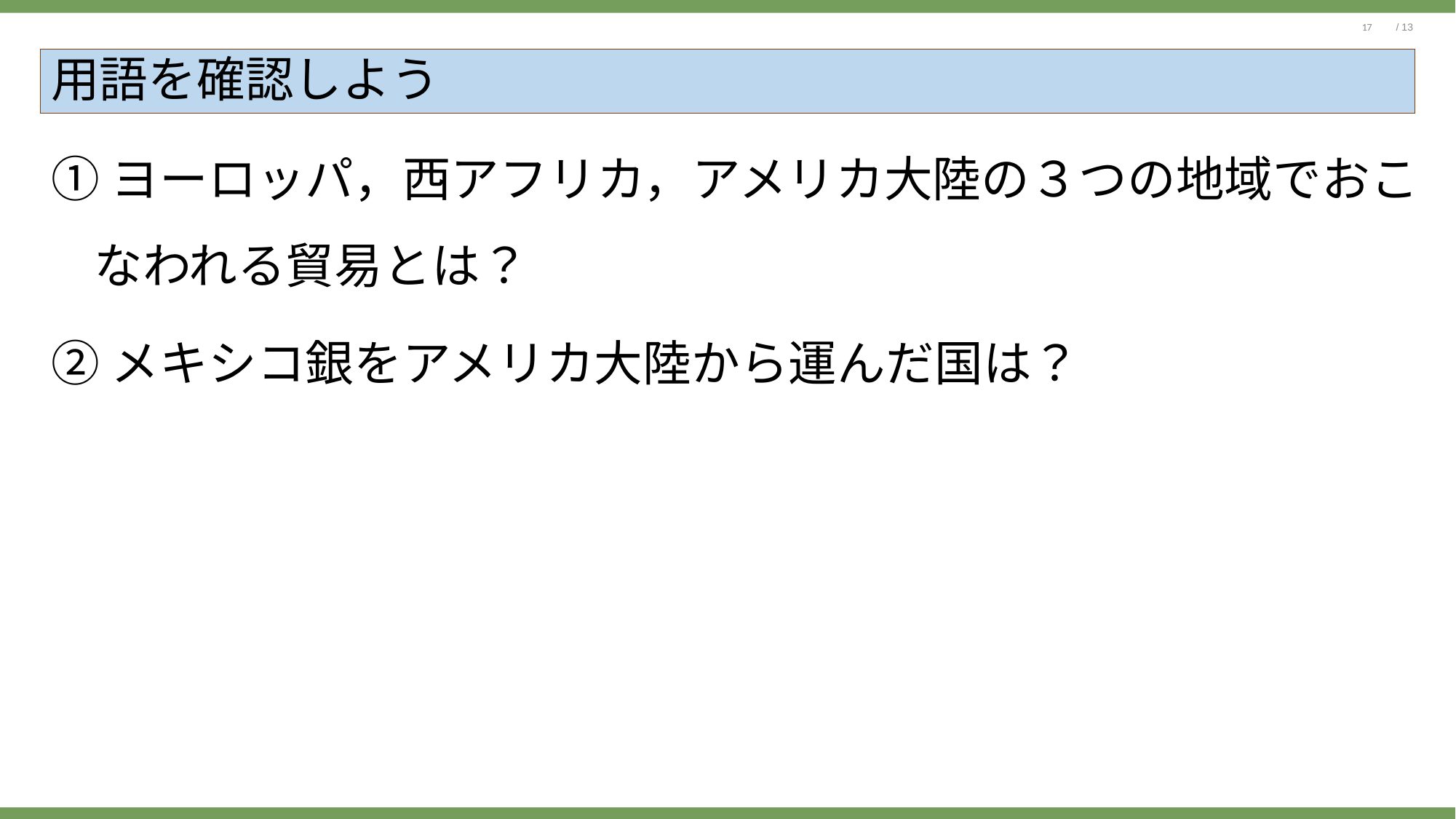

# 用語を確認しよう
①ヨーロッパ，西アフリカ，アメリカ大陸の３つの地域でおこなわれる貿易とは？
②メキシコ銀をアメリカ大陸から運んだ国は？